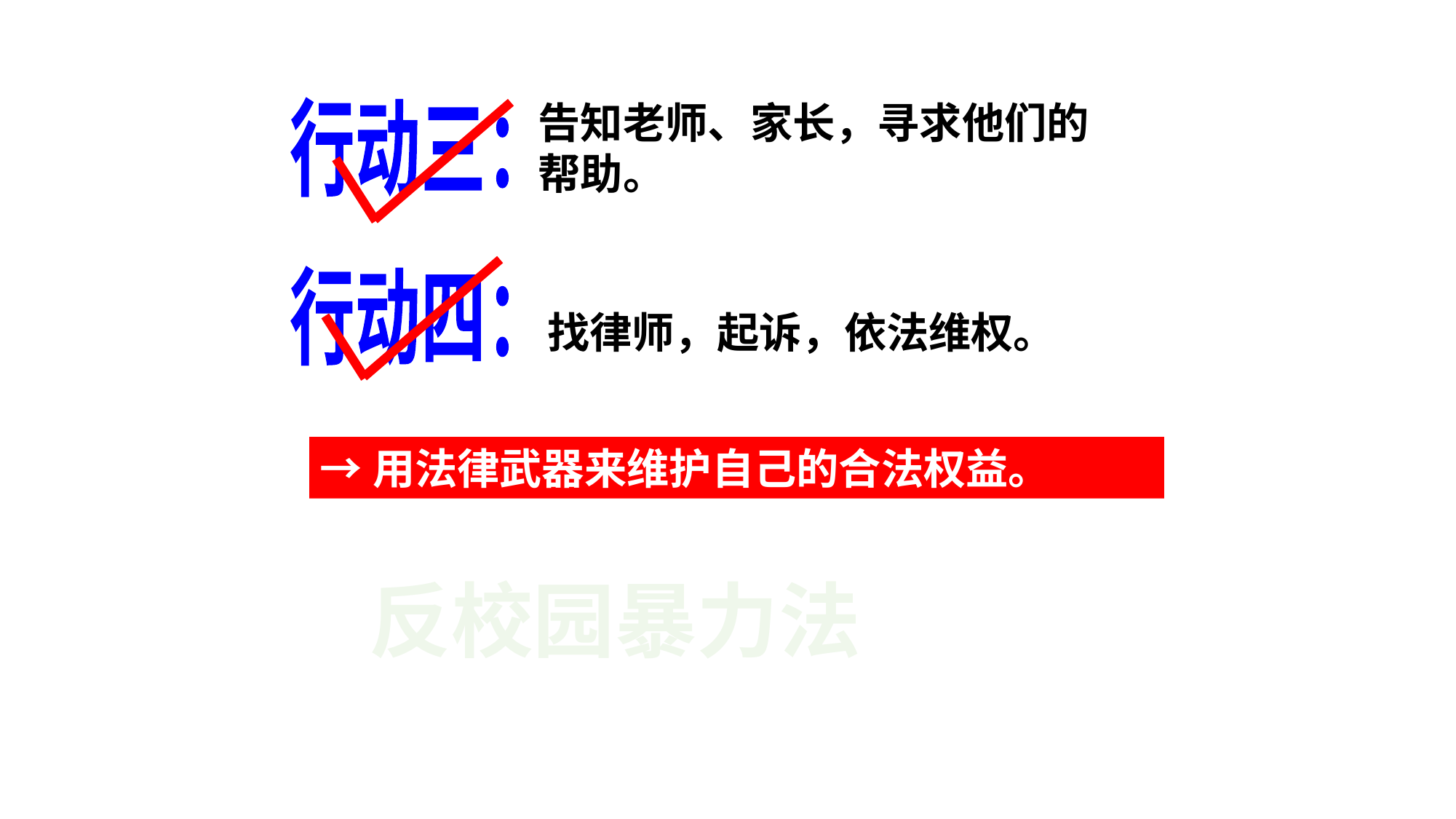

告知老师、家长，寻求他们的帮助。
行动三：

行动四：
找律师，起诉，依法维权。
→用法律武器来维护自己的合法权益。
反校园暴力法